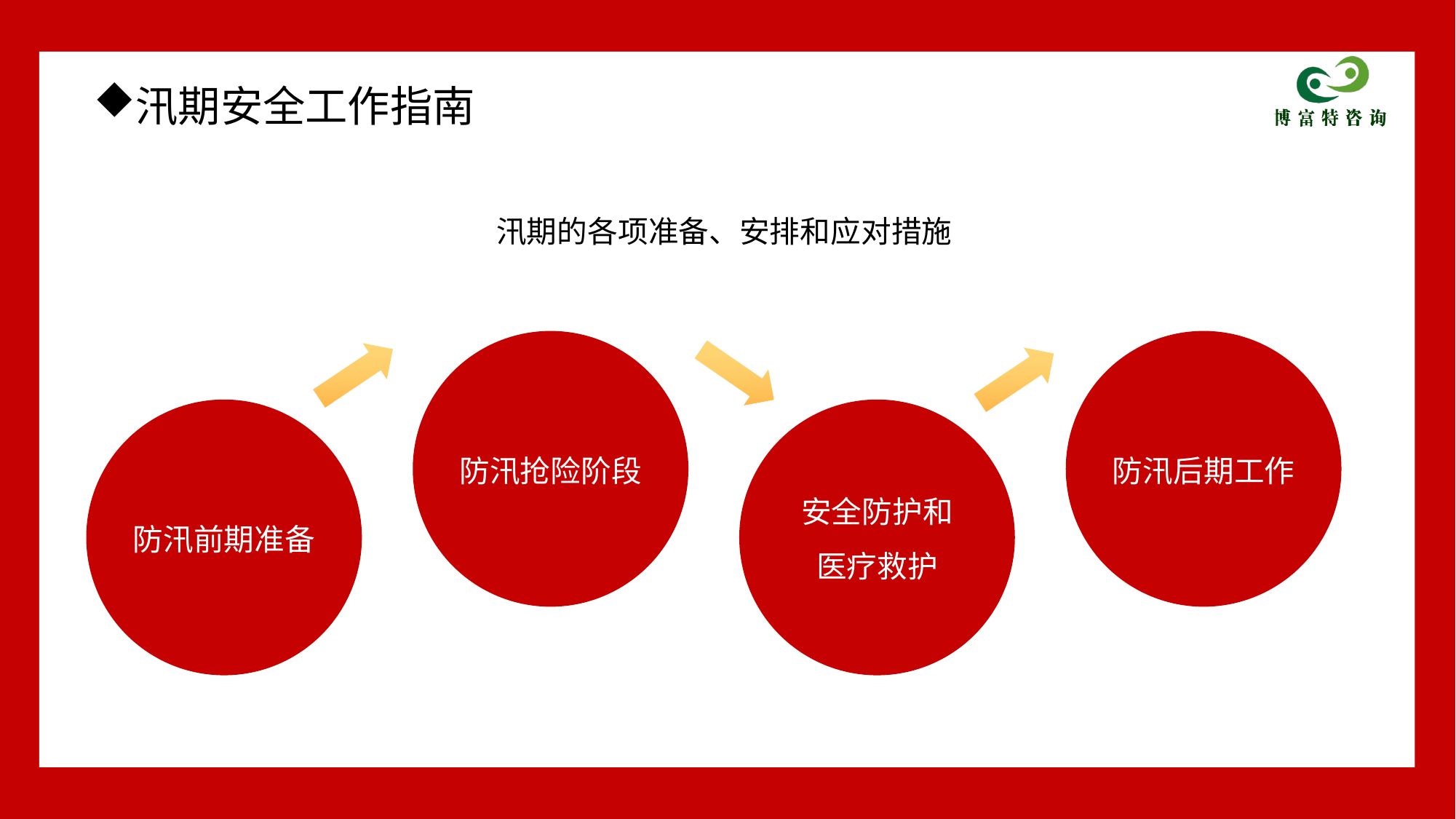

汛期安全工作指南
汛期的各项准备、安排和应对措施

防汛抢险阶段

防汛后期工作

防汛前期准备

安全防护和
医疗救护